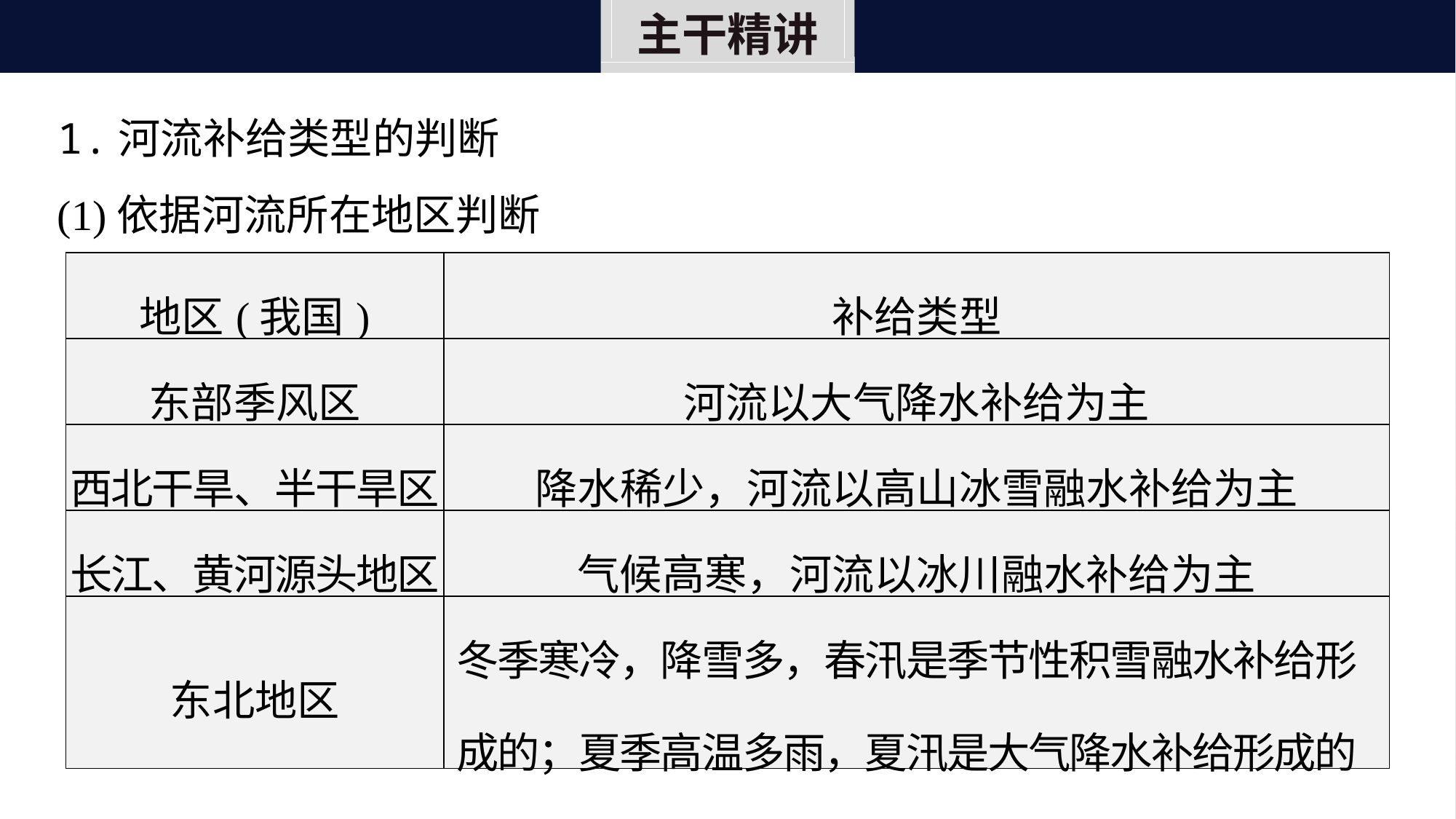

主干精讲
1.河流补给类型的判断
(1)依据河流所在地区判断
| 地区(我国) | 补给类型 |
| --- | --- |
| 东部季风区 | 河流以大气降水补给为主 |
| 西北干旱、半干旱区 | 降水稀少，河流以高山冰雪融水补给为主 |
| 长江、黄河源头地区 | 气候高寒，河流以冰川融水补给为主 |
| 东北地区 | 冬季寒冷，降雪多，春汛是季节性积雪融水补给形成的；夏季高温多雨，夏汛是大气降水补给形成的 |